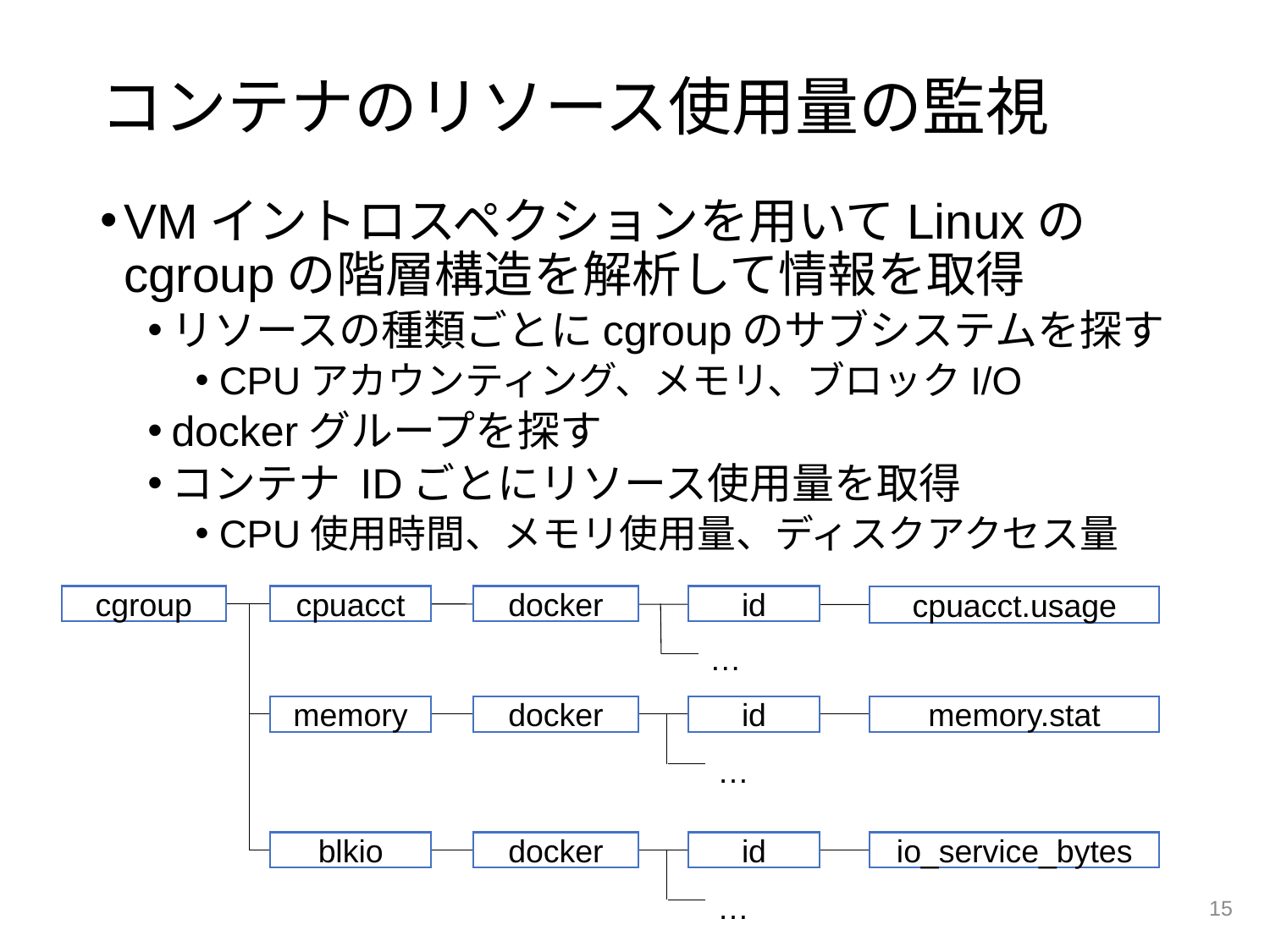

# コンテナのリソース使用量の監視
VMイントロスペクションを用いてLinuxのcgroupの階層構造を解析して情報を取得
リソースの種類ごとにcgroupのサブシステムを探す
CPUアカウンティング、メモリ、ブロックI/O
dockerグループを探す
コンテナ IDごとにリソース使用量を取得
CPU使用時間、メモリ使用量、ディスクアクセス量

cpuacct
docker
id
cpuacct.usage
cgroup
…
memory
docker
id
memory.stat
…
blkio
docker
id
io_service_bytes
…
15